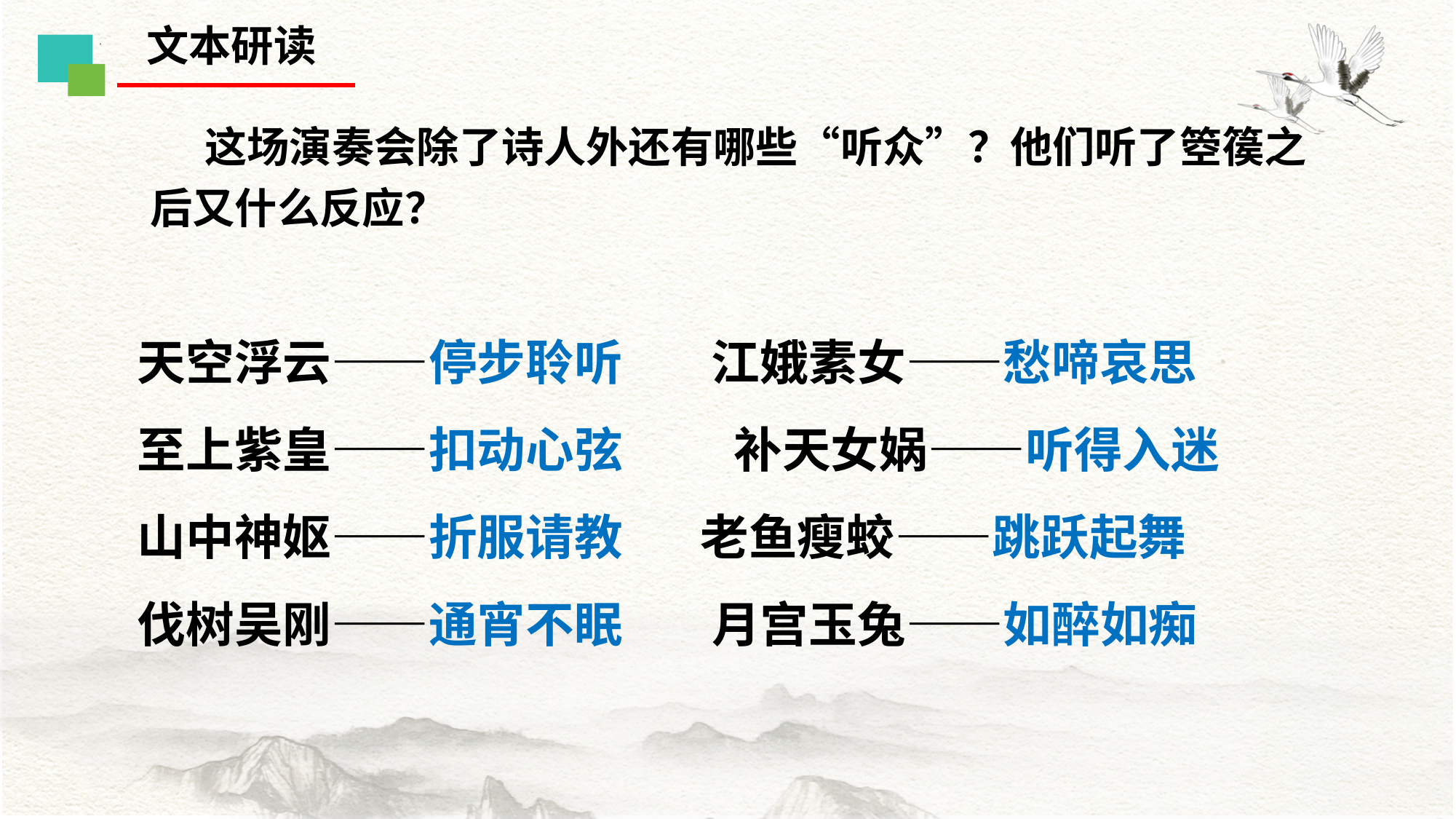

文本研读

这场演奏会除了诗人外还有哪些“听众”？他们听了箜篌之后又什么反应？
天空浮云——停步聆听        江娥素女——愁啼哀思
至上紫皇——扣动心弦          补天女娲——听得入迷
山中神妪——折服请教       老鱼瘦蛟——跳跃起舞
伐树吴刚——通宵不眠        月宫玉兔——如醉如痴